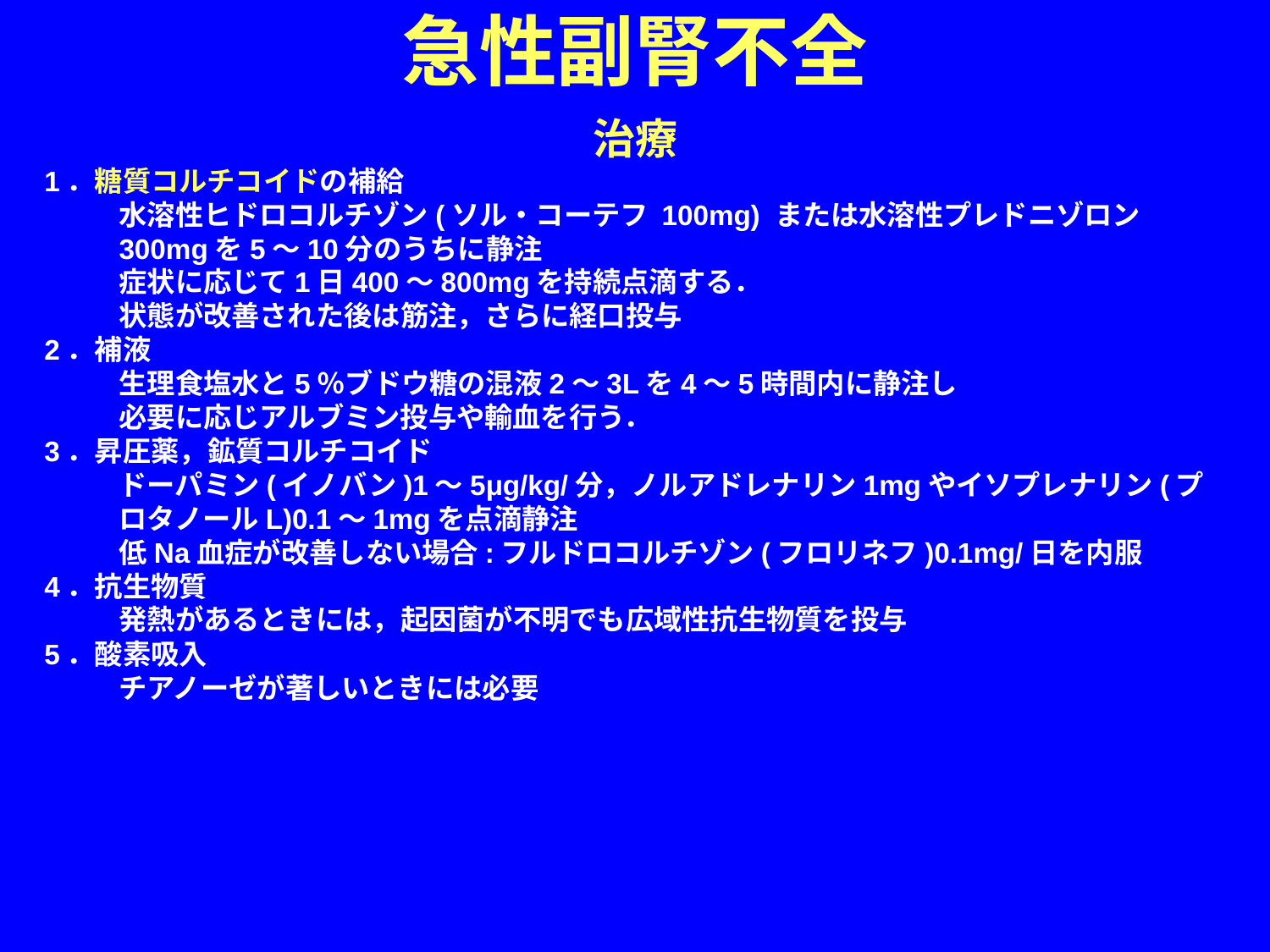

急性副腎不全
治療
1．糖質コルチコイドの補給
	水溶性ヒドロコルチゾン(ソル・コーテフ 100mg) または水溶性プレドニゾロン300mgを5～10分のうちに静注
	症状に応じて1日400～800mgを持続点滴する．
	状態が改善された後は筋注，さらに経口投与
2．補液
	生理食塩水と5％ブドウ糖の混液2～3Lを4～5時間内に静注し
	必要に応じアルブミン投与や輸血を行う．
3．昇圧薬，鉱質コルチコイド
	ドーパミン(イノバン)1～5μg/kg/分，ノルアドレナリン1mgやイソプレナリン(プロタノールL)0.1～1mgを点滴静注
	低Na血症が改善しない場合:フルドロコルチゾン(フロリネフ)0.1mg/日を内服
4．抗生物質
	発熱があるときには，起因菌が不明でも広域性抗生物質を投与
5．酸素吸入
	チアノーゼが著しいときには必要